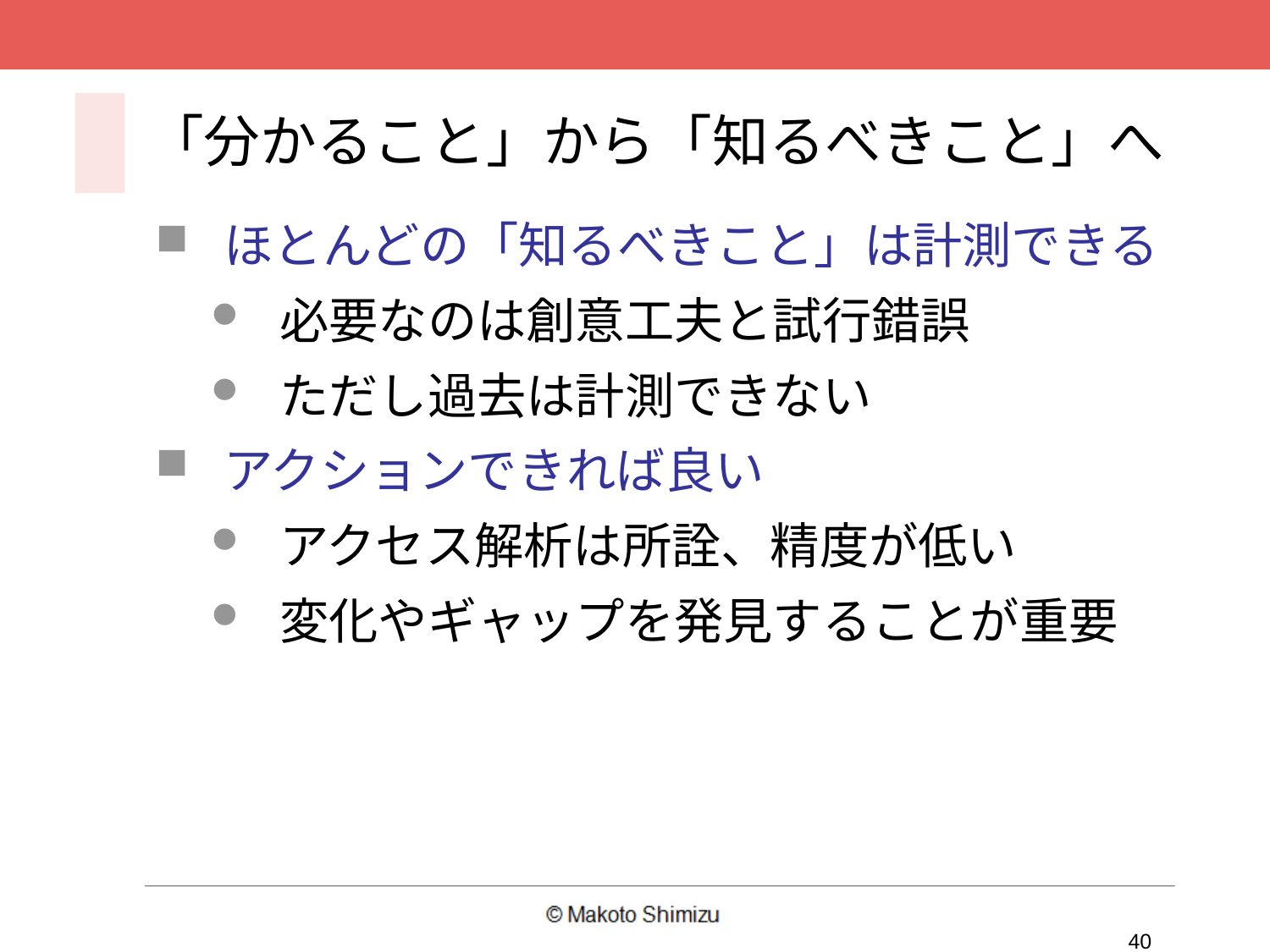

「分かること」から「知るべきこと」へ
ほとんどの「知るべきこと」は計測できる
必要なのは創意工夫と試行錯誤
ただし過去は計測できない
アクションできれば良い
アクセス解析は所詮、精度が低い
変化やギャップを発見することが重要